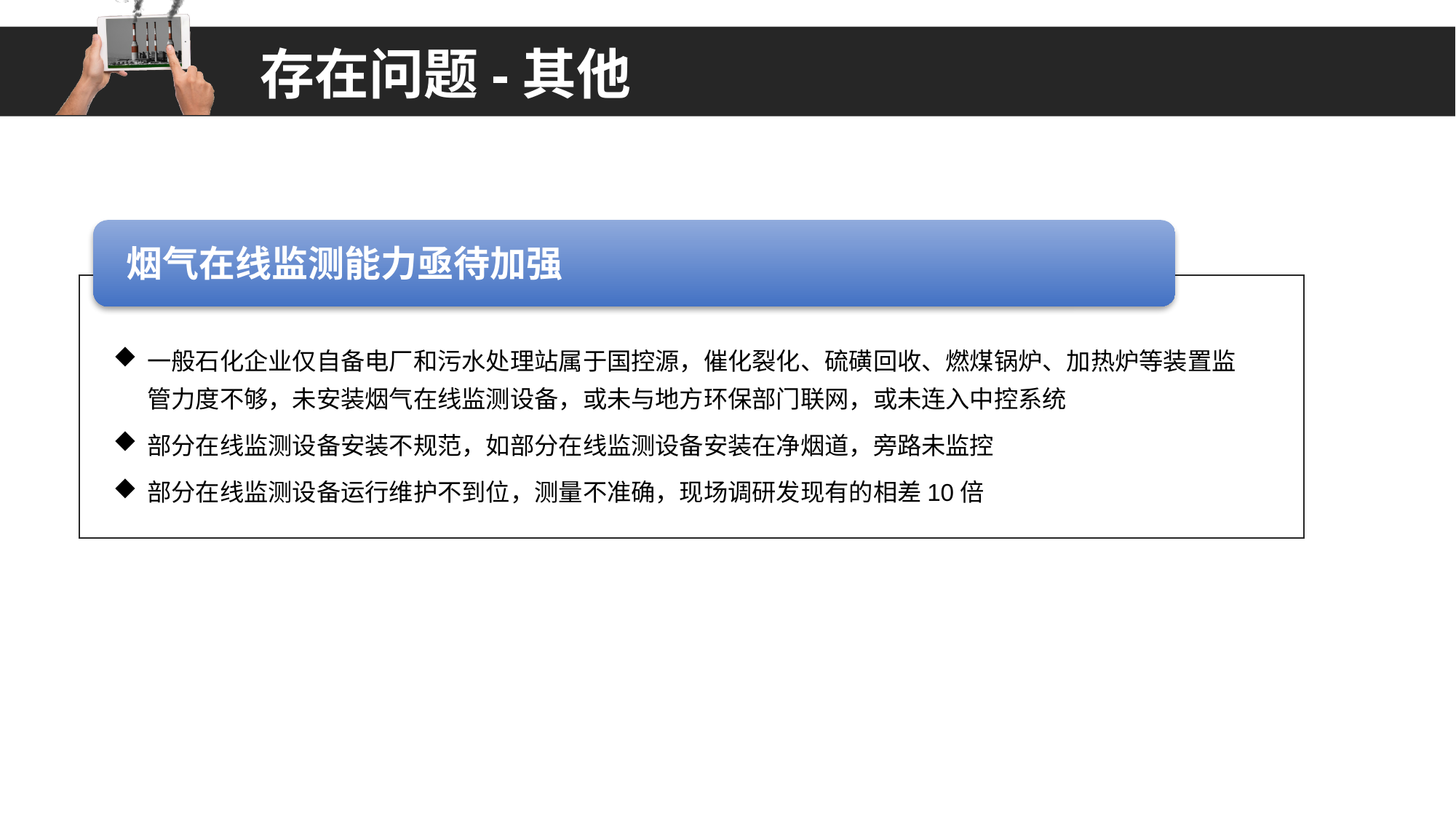

存在问题-其他

烟气在线监测能力亟待加强

一般石化企业仅自备电厂和污水处理站属于国控源，催化裂化、硫磺回收、燃煤锅炉、加热炉等装置监管力度不够，未安装烟气在线监测设备，或未与地方环保部门联网，或未连入中控系统
部分在线监测设备安装不规范，如部分在线监测设备安装在净烟道，旁路未监控
部分在线监测设备运行维护不到位，测量不准确，现场调研发现有的相差10倍